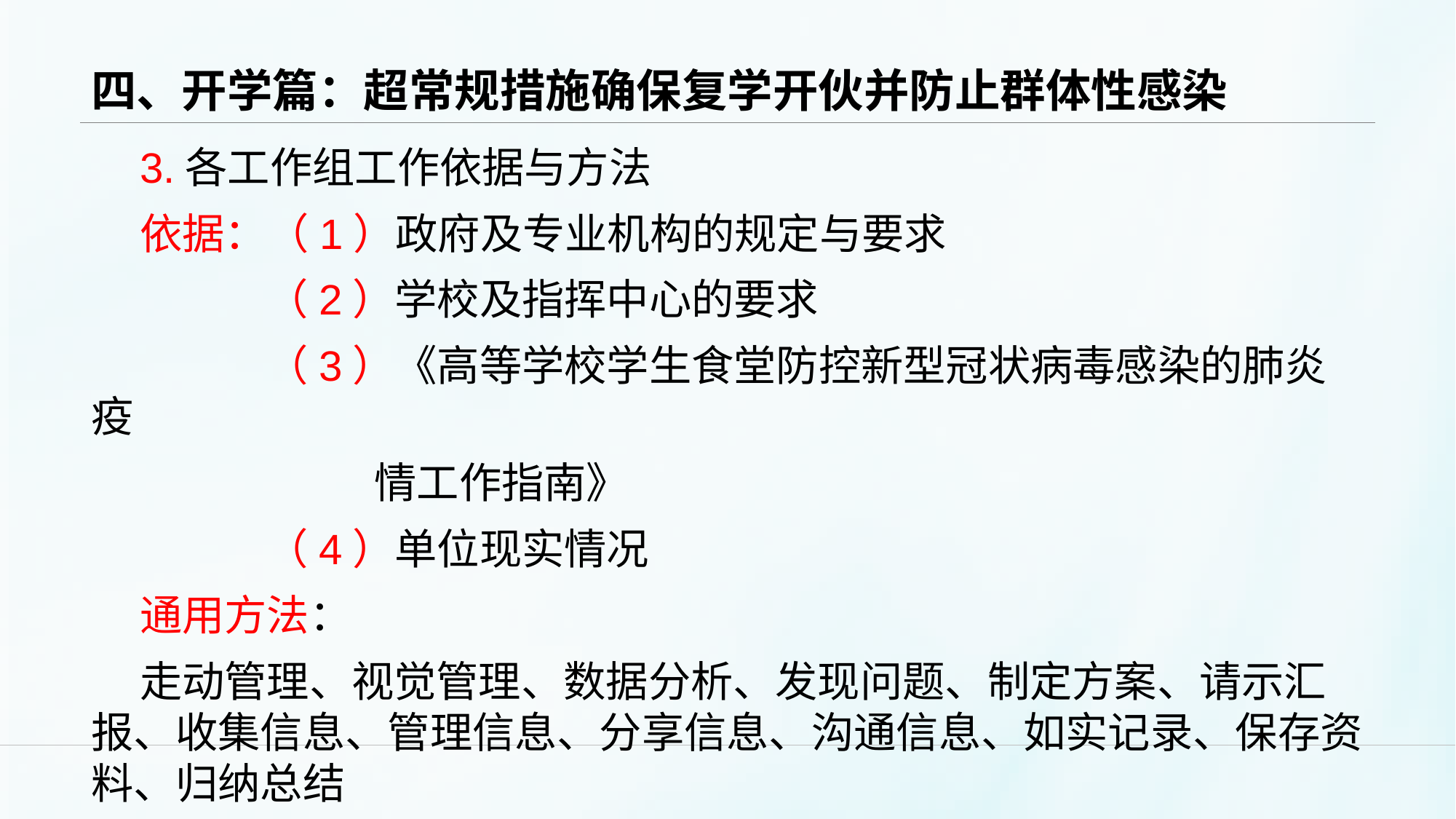

# 四、开学篇：超常规措施确保复学开伙并防止群体性感染
3.各工作组工作依据与方法
依据：（1）政府及专业机构的规定与要求
（2）学校及指挥中心的要求
（3）《高等学校学生食堂防控新型冠状病毒感染的肺炎疫
情工作指南》
（4）单位现实情况
通用方法：
走动管理、视觉管理、数据分析、发现问题、制定方案、请示汇报、收集信息、管理信息、分享信息、沟通信息、如实记录、保存资料、归纳总结